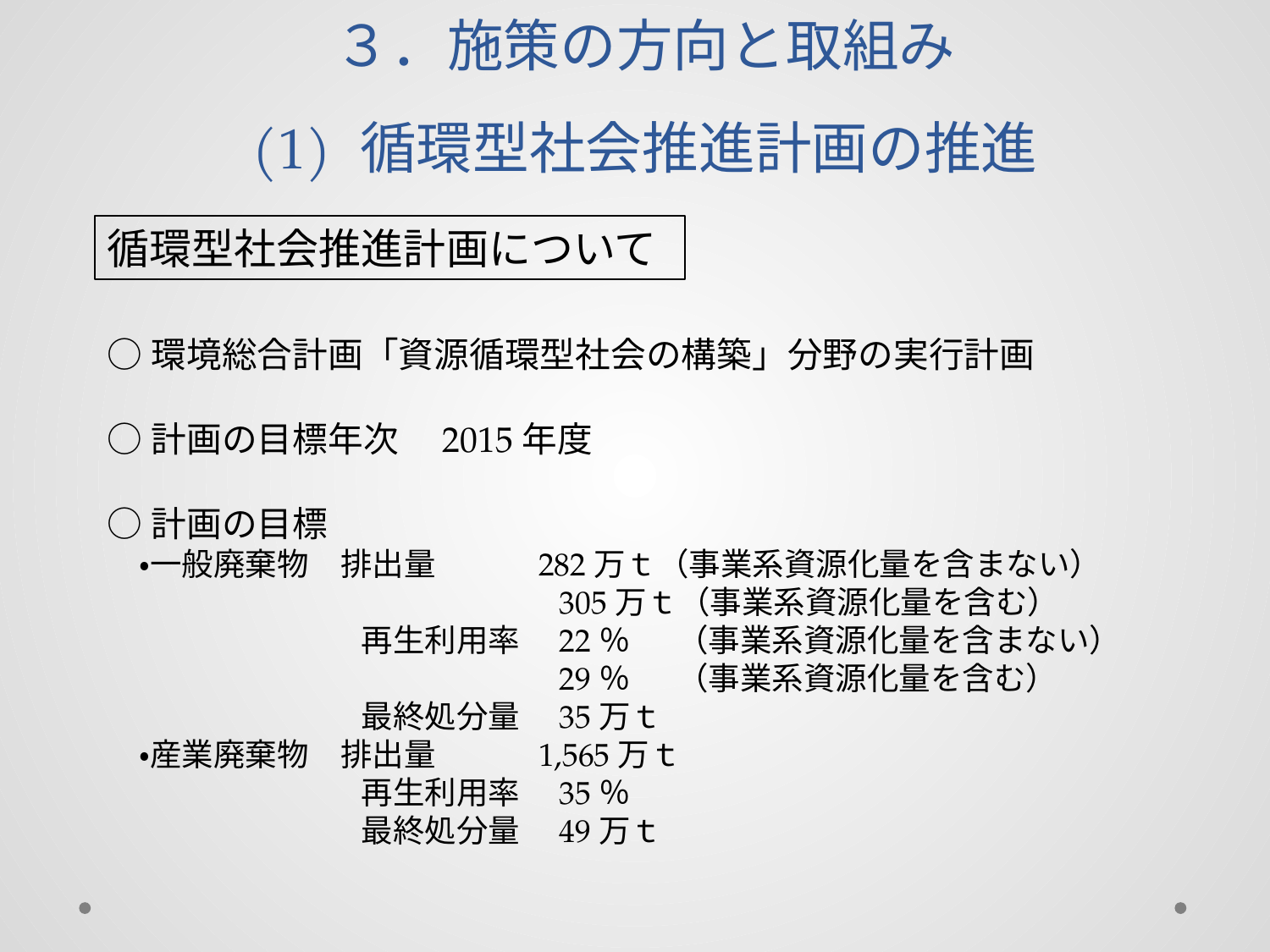

# ３．施策の方向と取組み (1) 循環型社会推進計画の推進
循環型社会推進計画について
○環境総合計画「資源循環型社会の構築」分野の実行計画

○計画の目標年次　2015年度

○計画の目標
　・一般廃棄物　排出量　　　282万ｔ（事業系資源化量を含まない）
　　　　　　　　　　　　　　305万ｔ（事業系資源化量を含む）
　　　　　　　　再生利用率　22％　  （事業系資源化量を含まない）
　　　　　　　　　　　　　　29％　  （事業系資源化量を含む）
　　　　　　　　最終処分量　35万ｔ
　・産業廃棄物　排出量　　　1,565万ｔ
　　　　　　　　再生利用率　35％
　　　　　　　　最終処分量　49万ｔ